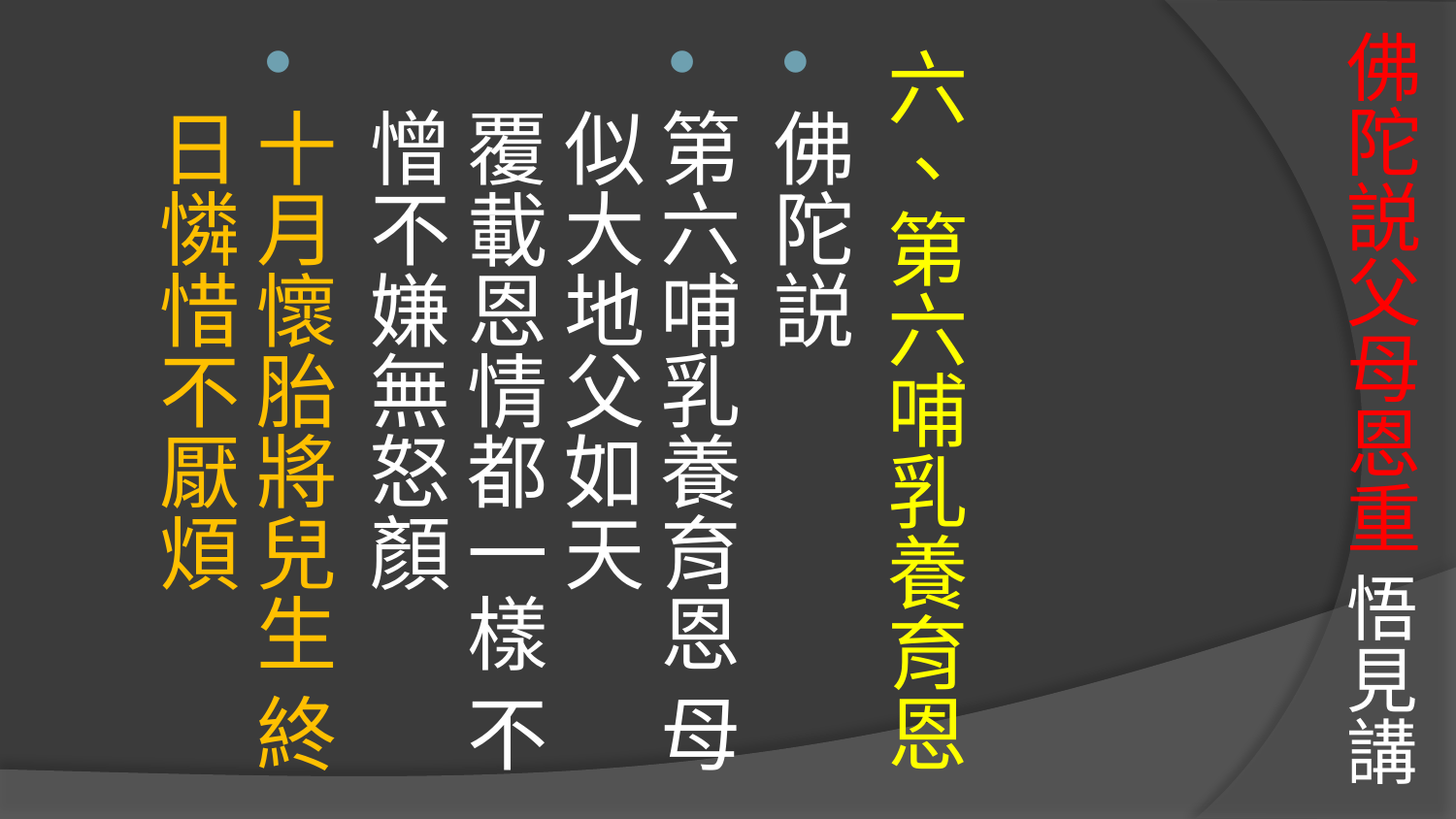

# 佛陀説父母恩重 悟見講
六、第六哺乳養育恩
佛陀説
第六哺乳養育恩 母似大地父如天
覆載恩情都一樣 不憎不嫌無怒顏
十月懷胎將兒生 終日憐惜不厭煩